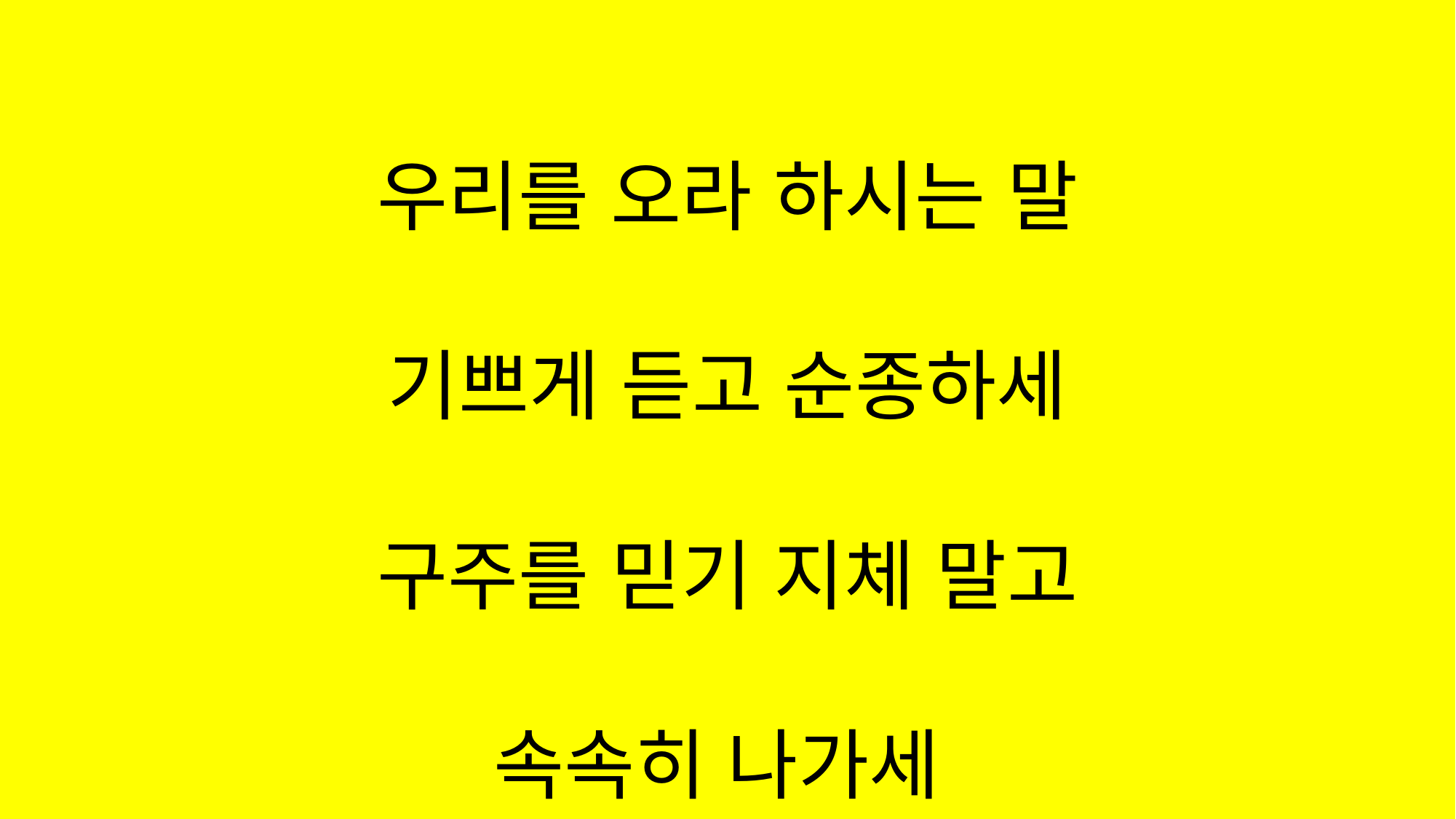

#
우리를 오라 하시는 말

기쁘게 듣고 순종하세

구주를 믿기 지체 말고

속속히 나가세